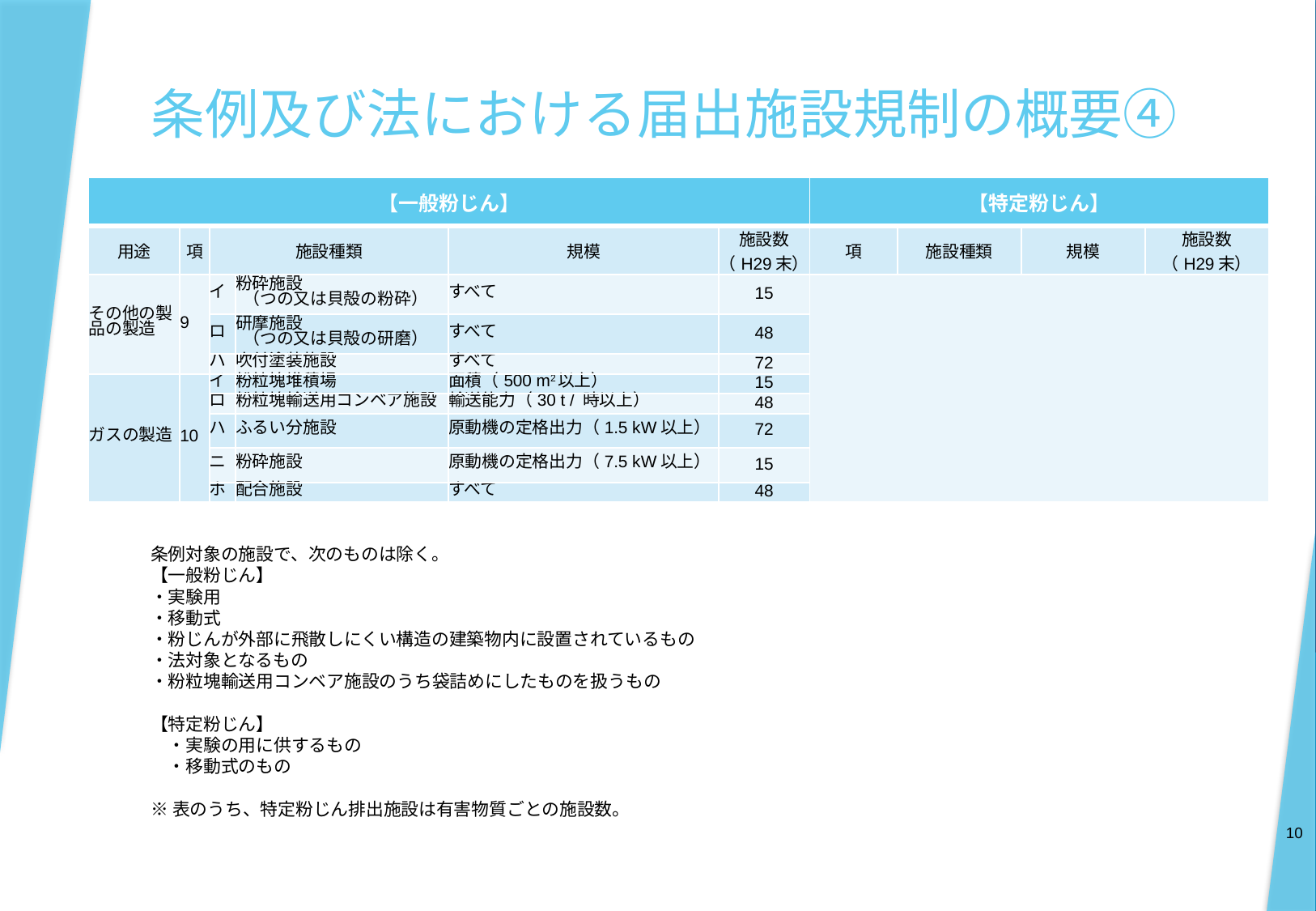

# 条例及び法における届出施設規制の概要④
| 【一般粉じん】 |  |  |  |  |  | 【特定粉じん】 |  |  |  |
| --- | --- | --- | --- | --- | --- | --- | --- | --- | --- |
| 用途 | 項 | 施設種類 |  | 規模 | 施設数（H29末） | 項 | 施設種類 | 規模 | 施設数 （H29末） |
| その他の製品の製造 | 9 | イ | 粉砕施設 （つの又は貝殻の粉砕） | すべて | 15 |  |  |  |  |
|  |  | ロ | 研摩施設 （つの又は貝殻の研磨） | すべて | 48 |  |  |  |  |
|  |  | ハ | 吹付塗装施設 | すべて | 72 |  |  |  |  |
| ガスの製造 | 10 | イ | 粉粒塊堆積場 | 面積（500 m2以上） | 15 |  |  |  |  |
|  |  | ロ | 粉粒塊輸送用コンベア施設 | 輸送能力（30 t / 時以上） | 48 |  |  |  |  |
|  |  | ハ | ふるい分施設 | 原動機の定格出力（1.5 kW以上） | 72 |  |  |  |  |
|  |  | ニ | 粉砕施設 | 原動機の定格出力（7.5 kW以上） | 15 |  |  |  |  |
|  |  | ホ | 配合施設 | すべて | 48 |  |  |  |  |

条例対象の施設で、次のものは除く。
【一般粉じん】
・実験用
・移動式
・粉じんが外部に飛散しにくい構造の建築物内に設置されているもの
・法対象となるもの
・粉粒塊輸送用コンベア施設のうち袋詰めにしたものを扱うもの

【特定粉じん】
　・実験の用に供するもの
　・移動式のもの

※表のうち、特定粉じん排出施設は有害物質ごとの施設数。
10